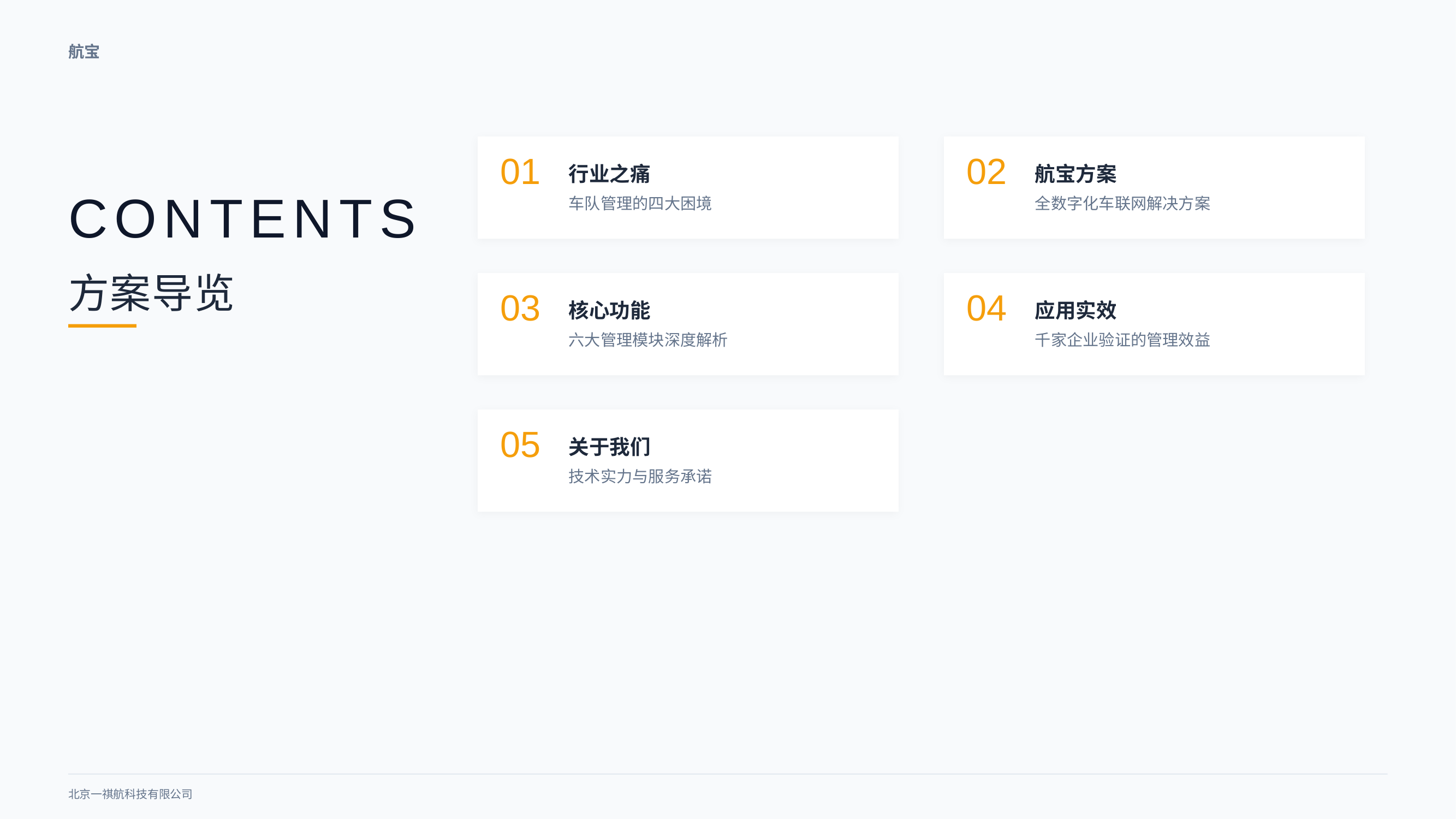

航宝

01
02
行业之痛
车队管理的四大困境
航宝方案
全数字化车联网解决方案
CONTENTS
方案导览

03
04
核心功能
六大管理模块深度解析
应用实效
千家企业验证的管理效益

05
关于我们
技术实力与服务承诺

北京一祺航科技有限公司